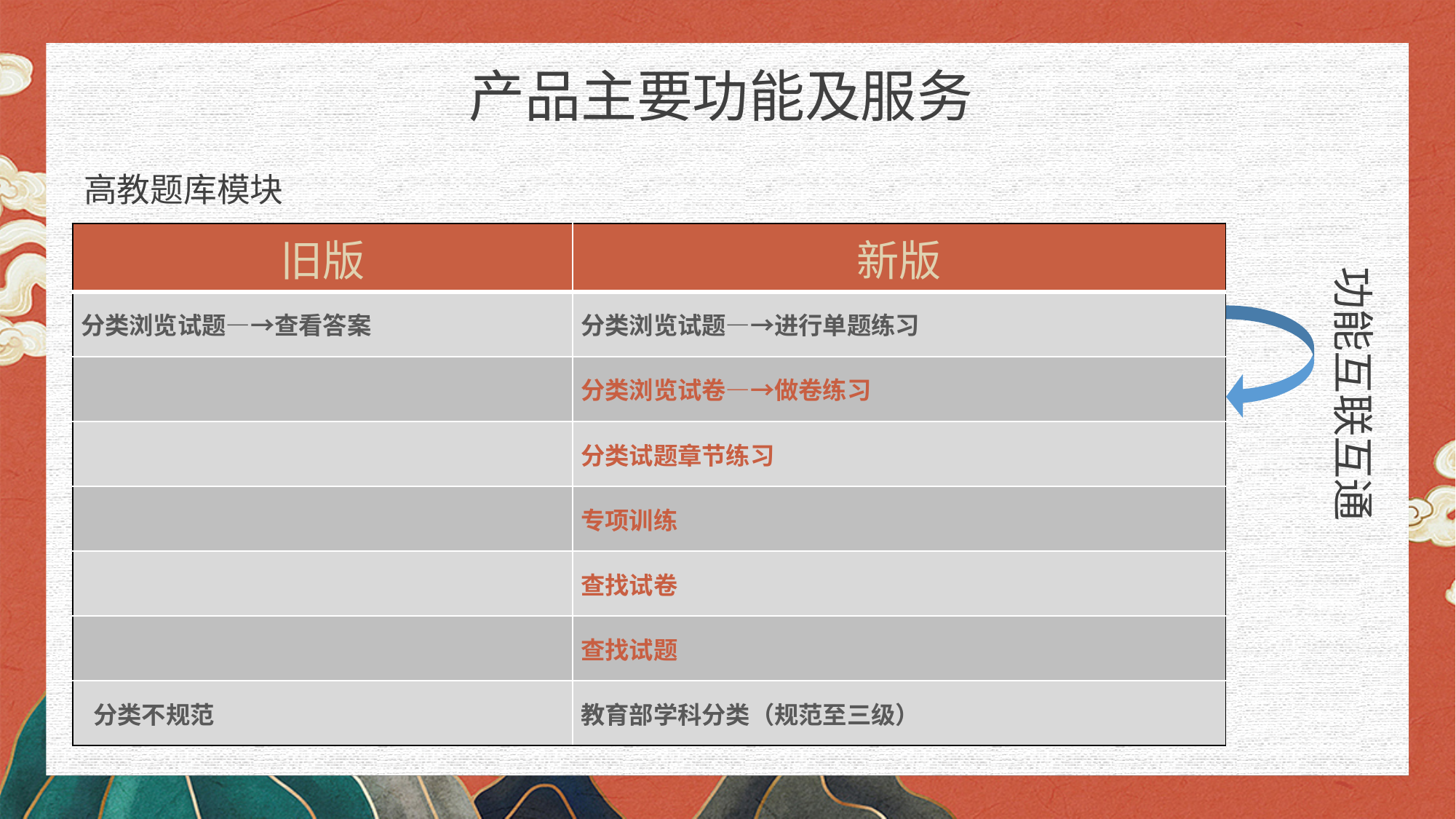

产品主要功能及服务
高教题库模块
| 旧版 | 新版 |
| --- | --- |
| 分类浏览试题—→查看答案 | 分类浏览试题—→进行单题练习 |
|  | 分类浏览试卷—→做卷练习 |
|  | 分类试题章节练习 |
|  | 专项训练 |
|  | 查找试卷 |
|  | 查找试题 |
| 分类不规范 | 教育部学科分类（规范至三级） |
功能互联互通